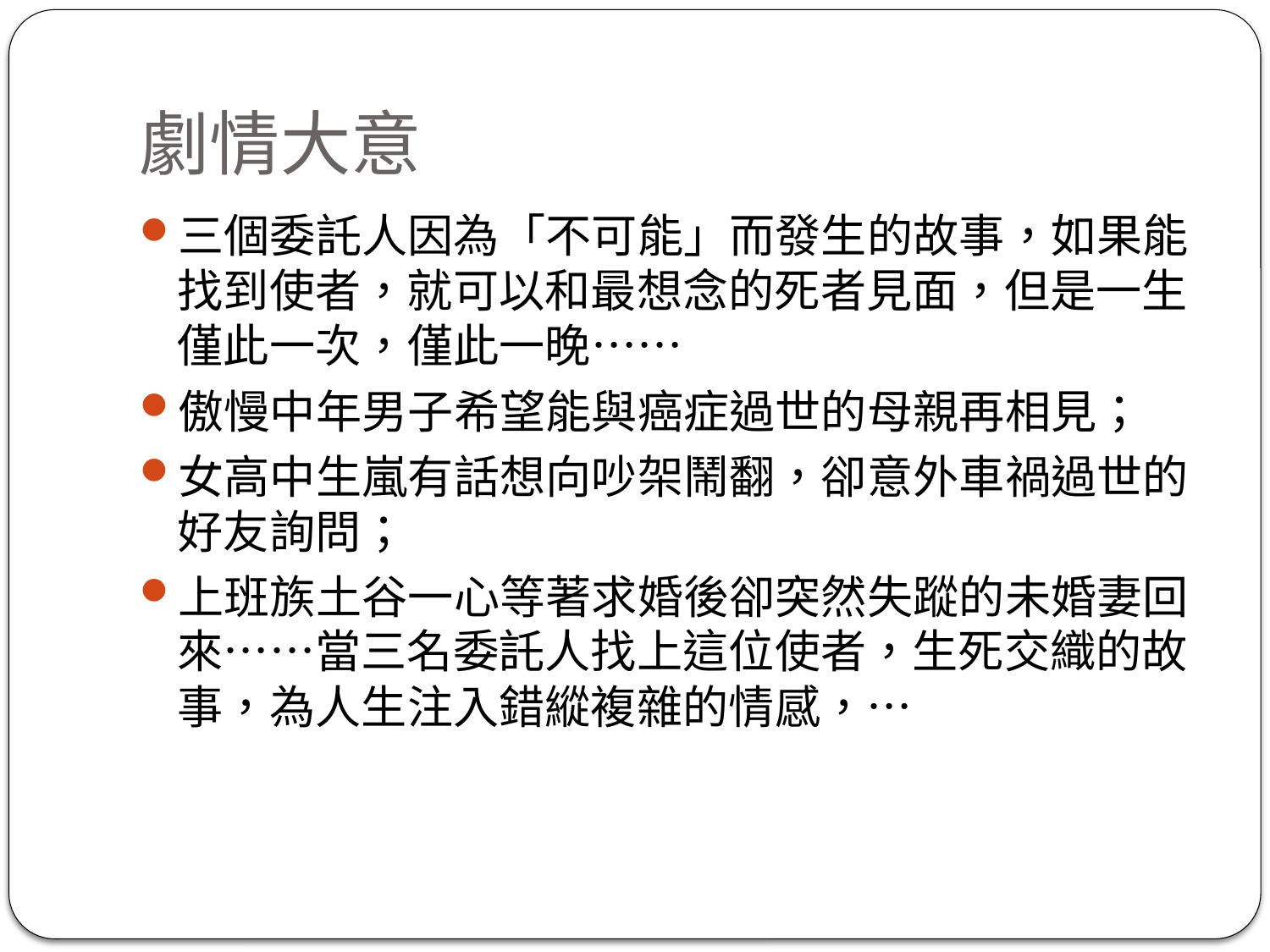

# 劇情大意
三個委託人因為「不可能」而發生的故事，如果能找到使者，就可以和最想念的死者見面，但是一生僅此一次，僅此一晚……
傲慢中年男子希望能與癌症過世的母親再相見；
女高中生嵐有話想向吵架鬧翻，卻意外車禍過世的好友詢問；
上班族土谷一心等著求婚後卻突然失蹤的未婚妻回來……當三名委託人找上這位使者，生死交織的故事，為人生注入錯縱複雜的情感，…